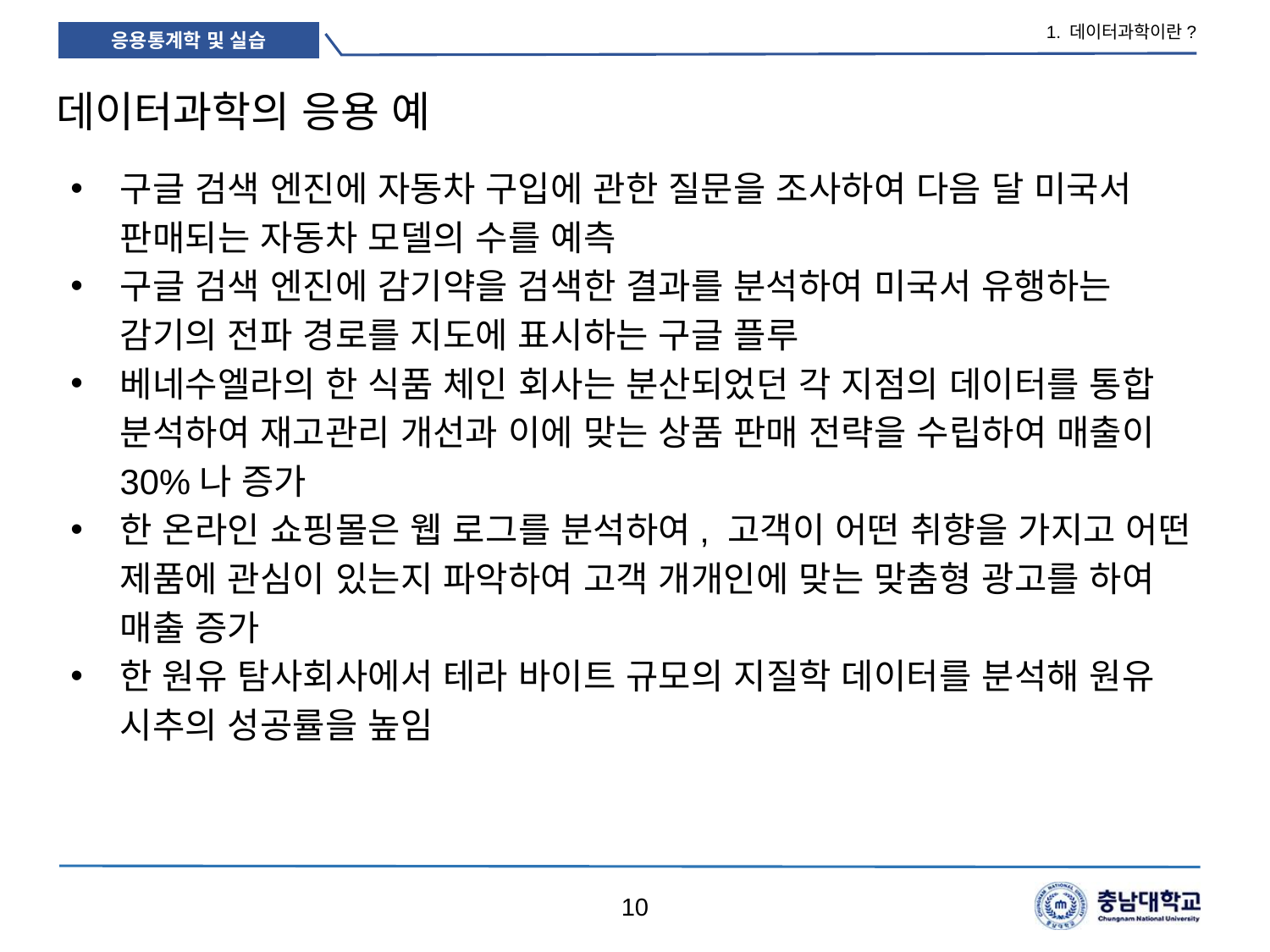

1. 데이터과학이란?
# 데이터과학의 응용 예
구글 검색 엔진에 자동차 구입에 관한 질문을 조사하여 다음 달 미국서 판매되는 자동차 모델의 수를 예측
구글 검색 엔진에 감기약을 검색한 결과를 분석하여 미국서 유행하는 감기의 전파 경로를 지도에 표시하는 구글 플루
베네수엘라의 한 식품 체인 회사는 분산되었던 각 지점의 데이터를 통합 분석하여 재고관리 개선과 이에 맞는 상품 판매 전략을 수립하여 매출이 30%나 증가
한 온라인 쇼핑몰은 웹 로그를 분석하여, 고객이 어떤 취향을 가지고 어떤 제품에 관심이 있는지 파악하여 고객 개개인에 맞는 맞춤형 광고를 하여 매출 증가
한 원유 탐사회사에서 테라 바이트 규모의 지질학 데이터를 분석해 원유 시추의 성공률을 높임
10